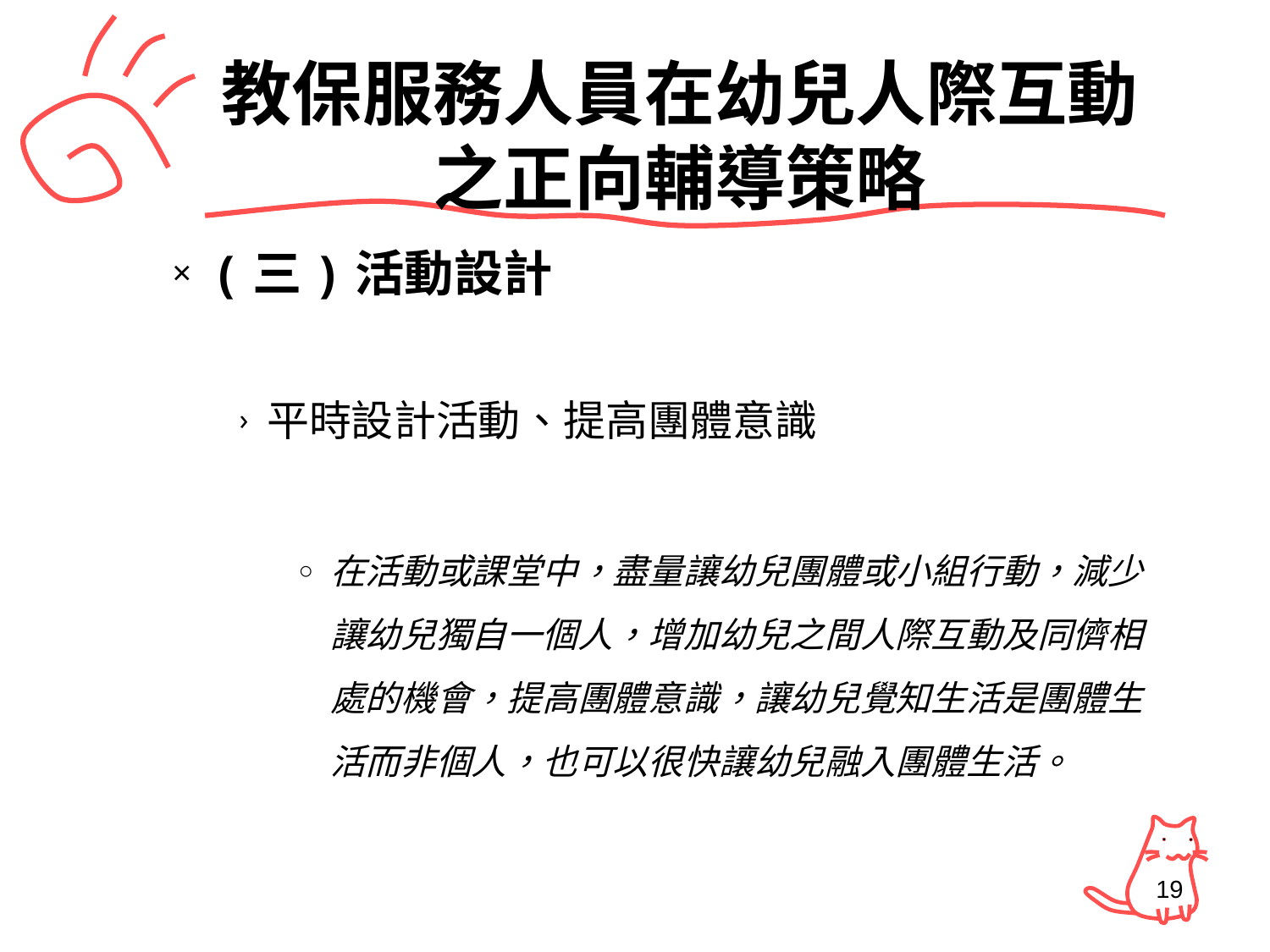

# 教保服務人員在幼兒人際互動之正向輔導策略
(三)活動設計

平時設計活動、提高團體意識

在活動或課堂中，盡量讓幼兒團體或小組行動，減少讓幼兒獨自一個人，增加幼兒之間人際互動及同儕相處的機會，提高團體意識，讓幼兒覺知生活是團體生活而非個人，也可以很快讓幼兒融入團體生活。
19